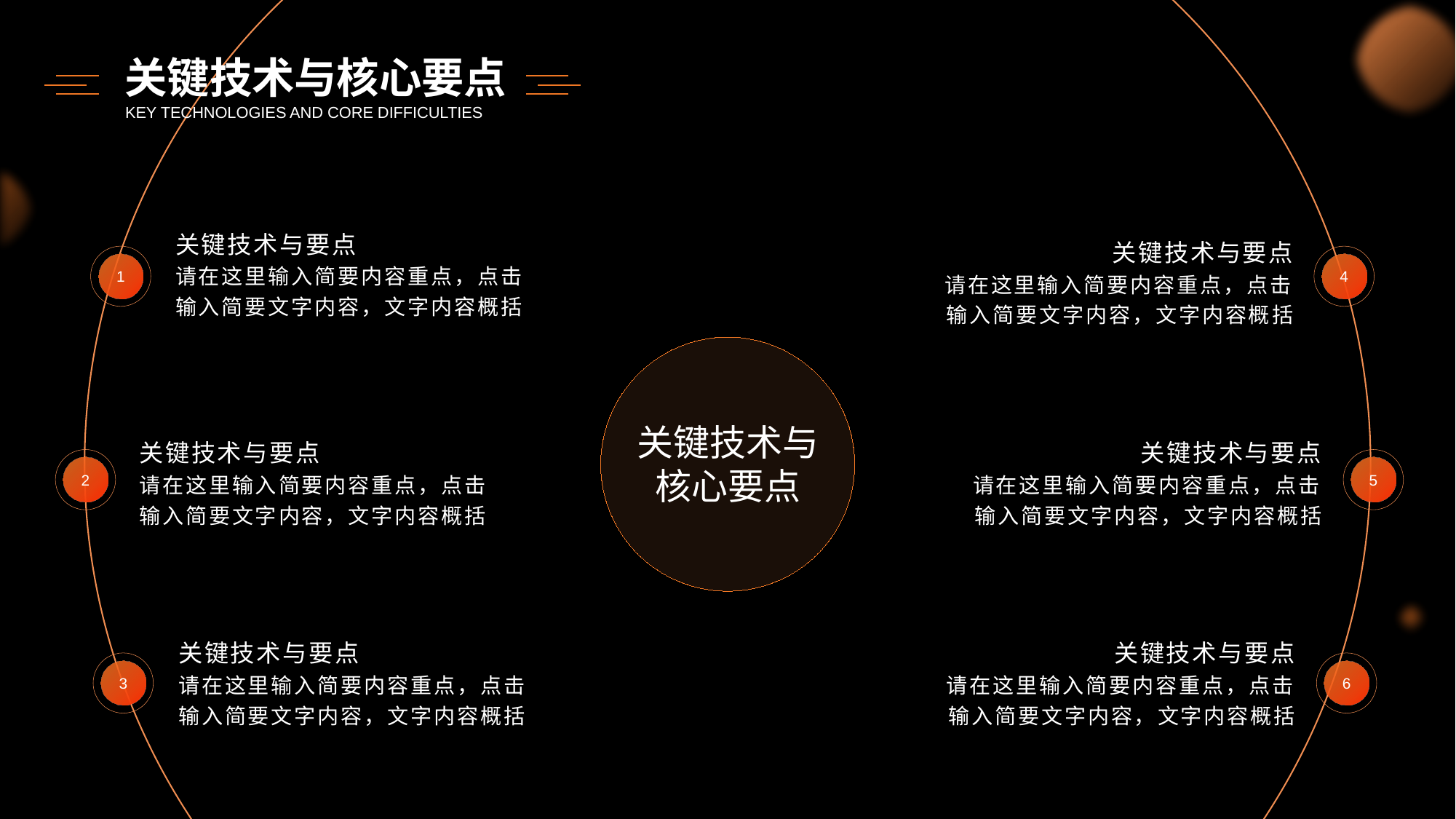

关键技术与核心要点
KEY TECHNOLOGIES AND CORE DIFFICULTIES

关键技术与要点
请在这里输入简要内容重点，点击输入简要文字内容，文字内容概括
关键技术与要点
请在这里输入简要内容重点，点击输入简要文字内容，文字内容概括

1

4

关键技术与核心要点
关键技术与要点
请在这里输入简要内容重点，点击输入简要文字内容，文字内容概括
关键技术与要点
请在这里输入简要内容重点，点击输入简要文字内容，文字内容概括

2

5

关键技术与要点
请在这里输入简要内容重点，点击输入简要文字内容，文字内容概括
关键技术与要点
请在这里输入简要内容重点，点击输入简要文字内容，文字内容概括

3

6